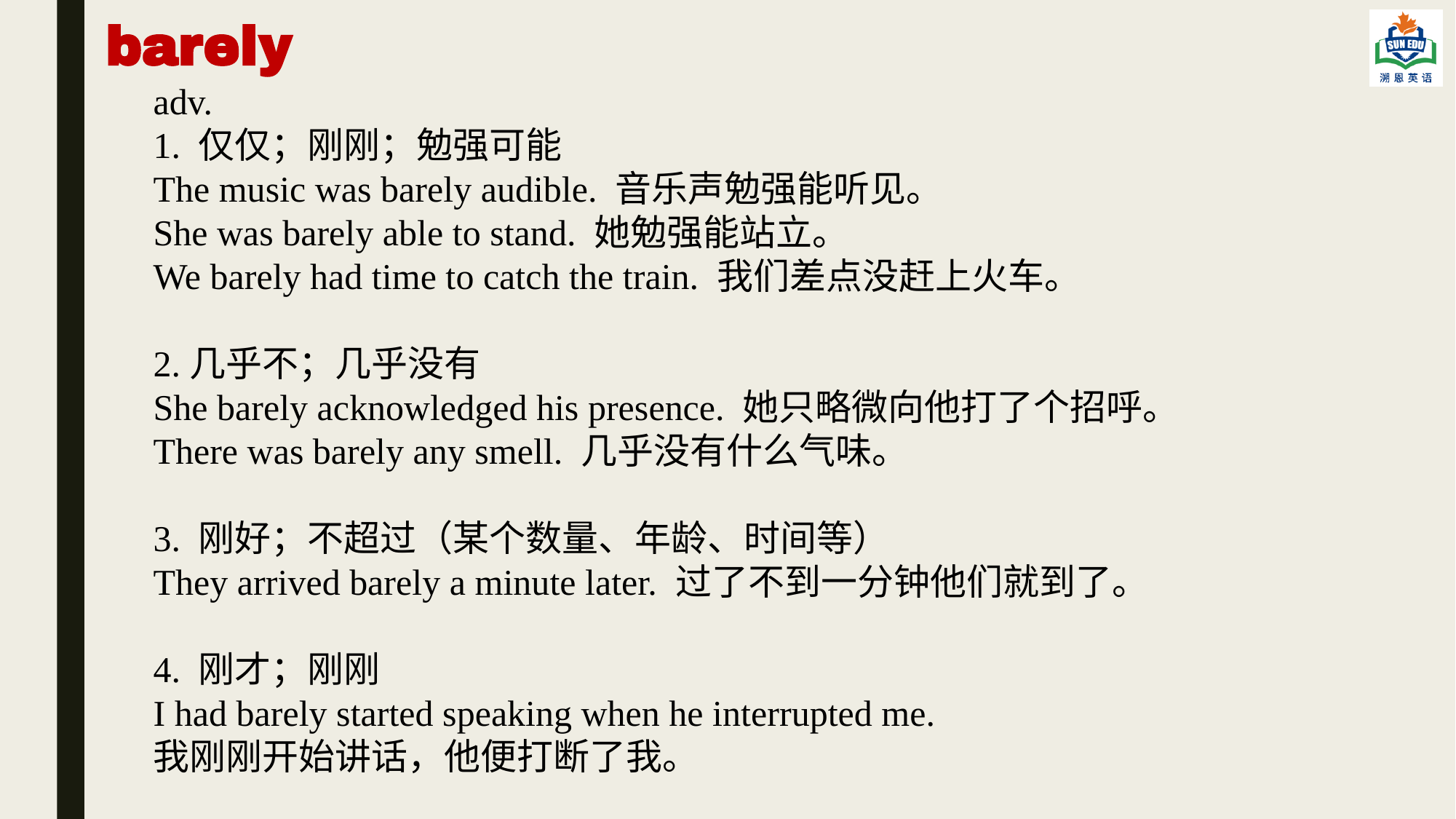

barely
adv.
1. 仅仅；刚刚；勉强可能
The music was barely audible. 音乐声勉强能听见。
She was barely able to stand. 她勉强能站立。
We barely had time to catch the train. 我们差点没赶上火车。

2.几乎不；几乎没有
She barely acknowledged his presence. 她只略微向他打了个招呼。
There was barely any smell. 几乎没有什么气味。

3. 刚好；不超过（某个数量、年龄、时间等）
They arrived barely a minute later. 过了不到一分钟他们就到了。

4. 刚才；刚刚
I had barely started speaking when he interrupted me.
我刚刚开始讲话，他便打断了我。